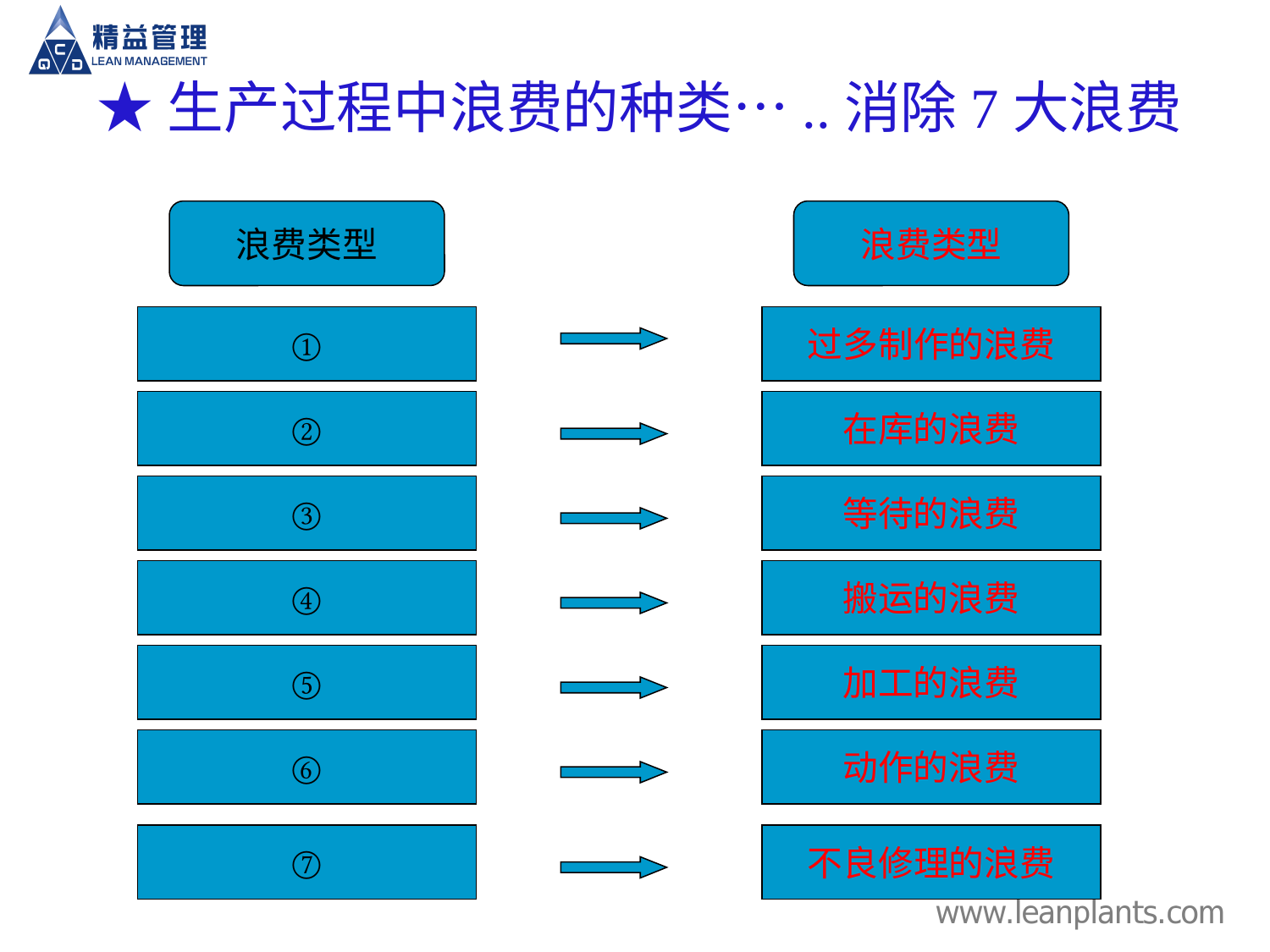

# ★生产过程中浪费的种类…..消除7大浪费
浪费类型
浪费类型
①
过多制作的浪费

②
在库的浪费

③
等待的浪费

④
搬运的浪费

⑤
加工的浪费

⑥
动作的浪费

⑦
不良修理的浪费